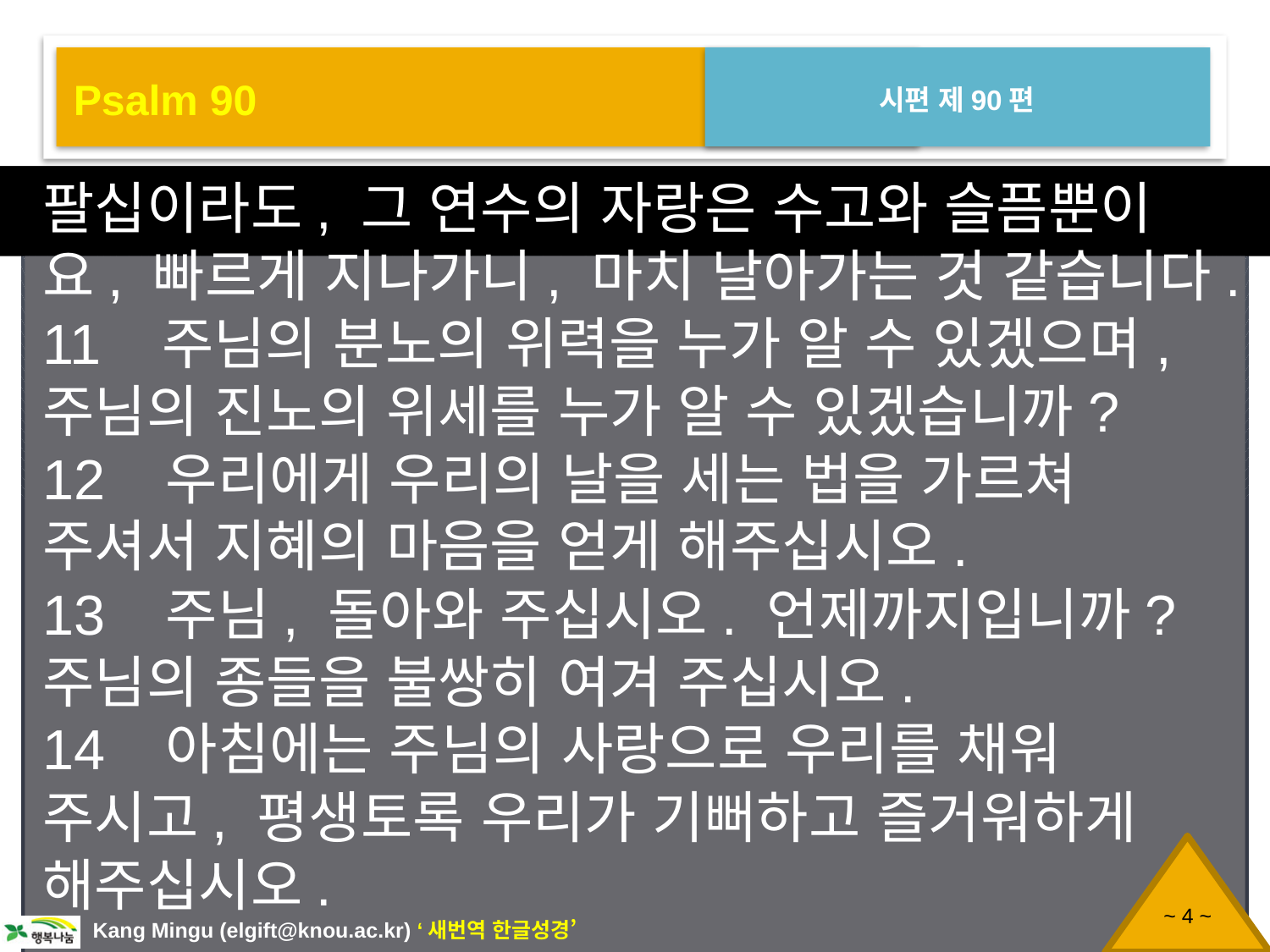

Psalm 90
시편 제90편
팔십이라도, 그 연수의 자랑은 수고와 슬픔뿐이요, 빠르게 지나가니, 마치 날아가는 것 같습니다.
11   주님의 분노의 위력을 누가 알 수 있겠으며, 주님의 진노의 위세를 누가 알 수 있겠습니까?
12   우리에게 우리의 날을 세는 법을 가르쳐 주셔서 지혜의 마음을 얻게 해주십시오.
13   주님, 돌아와 주십시오. 언제까지입니까? 주님의 종들을 불쌍히 여겨 주십시오.
14   아침에는 주님의 사랑으로 우리를 채워 주시고, 평생토록 우리가 기뻐하고 즐거워하게 해주십시오.